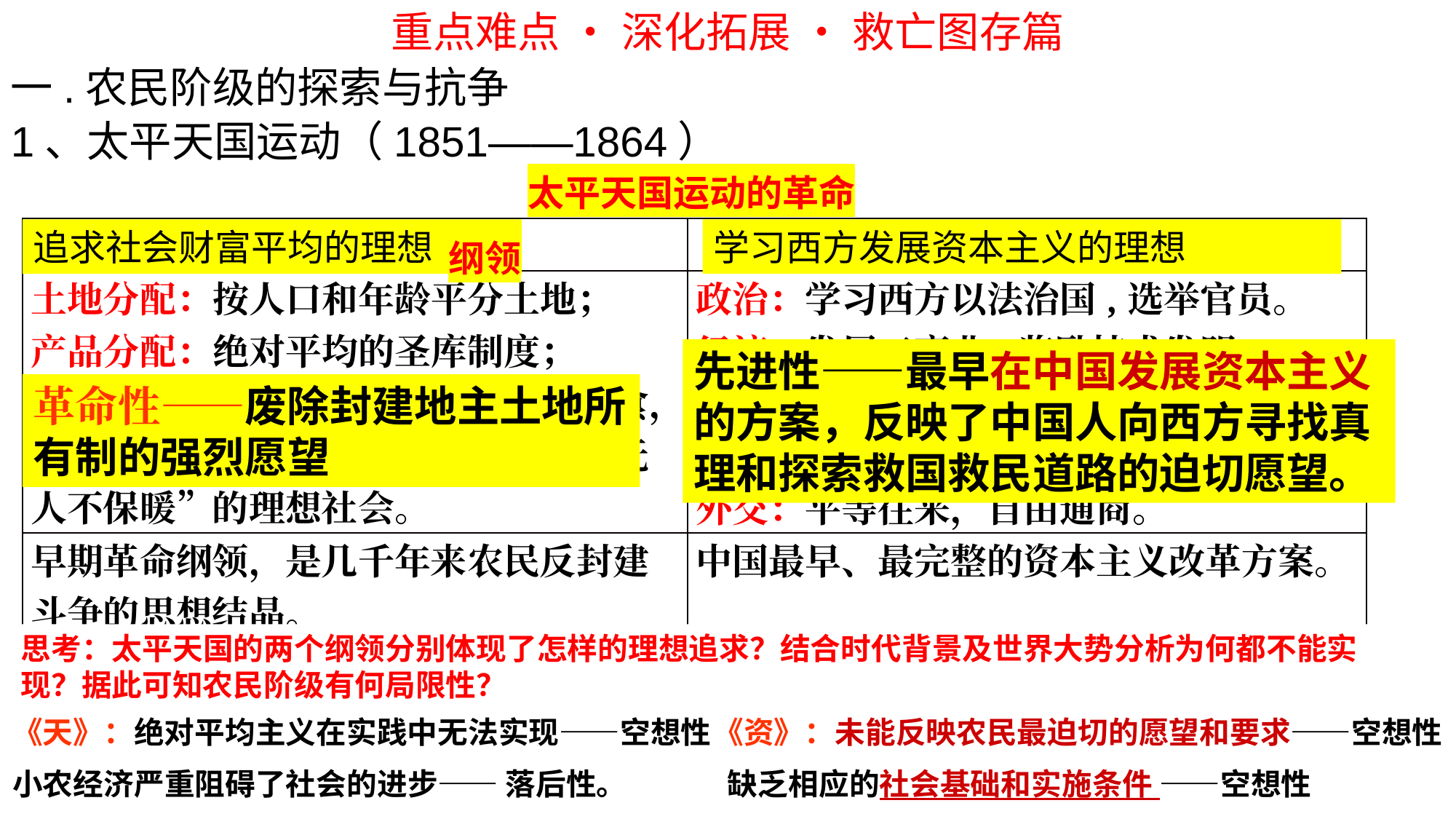

重点难点 • 深化拓展 • 救亡图存篇
一.农民阶级的探索与抗争
1、太平天国运动（1851——1864）
  太平天国运动的革命纲领
| 《天朝田亩制度》（1853） | 《资政新篇》（1859） |
| --- | --- |
| 土地分配：按人口和年龄平分土地； 产品分配：绝对平均的圣库制度； 理想目标：建立“有田同耕，有饭同食，有衣同穿，有钱同使，无处不均匀、无人不保暖”的理想社会。 | 政治：学习西方以法治国,选举官员。 经济：发展工商业,奖励技术发明。 社会生活：修铁路、公路、办银行，开设新式学堂、医院等。 外交：平等往来，自由通商。 |
| 早期革命纲领，是几千年来农民反封建斗争的思想结晶。 | 中国最早、最完整的资本主义改革方案。 |
学习西方发展资本主义的理想
追求社会财富平均的理想
先进性——最早在中国发展资本主义的方案，反映了中国人向西方寻找真理和探索救国救民道路的迫切愿望。
革命性——废除封建地主土地所有制的强烈愿望
思考：太平天国的两个纲领分别体现了怎样的理想追求？结合时代背景及世界大势分析为何都不能实现？据此可知农民阶级有何局限性？
《天》：绝对平均主义在实践中无法实现——空想性
小农经济严重阻碍了社会的进步—— 落后性。
《资》：未能反映农民最迫切的愿望和要求——空想性
 缺乏相应的社会基础和实施条件 ——空想性